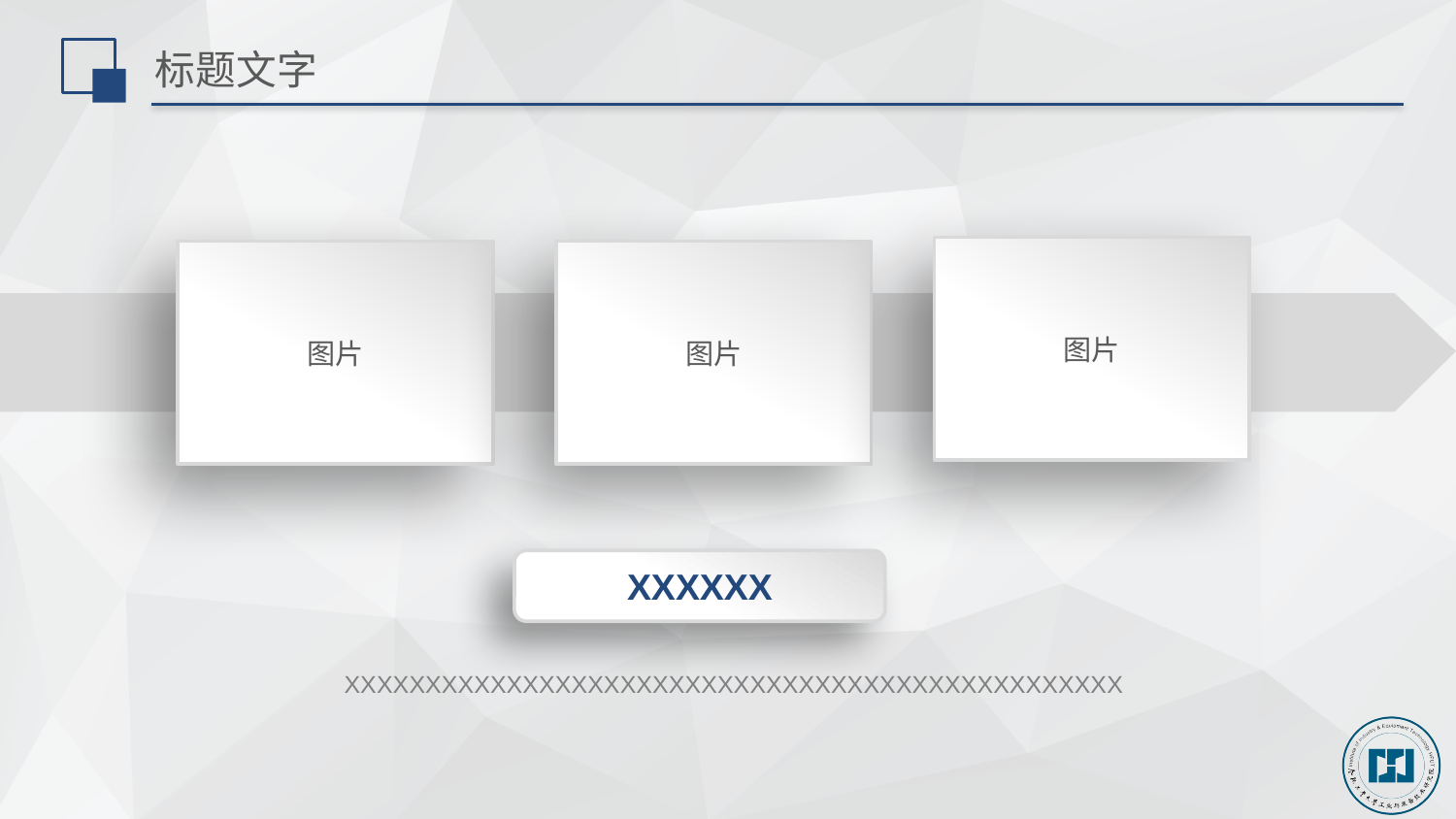

# 标题文字
图片
图片
图片

XXXXXX
XXXXXXXXXXXXXXXXXXXXXXXXXXXXXXXXXXXXXXXXXXXXXXXX